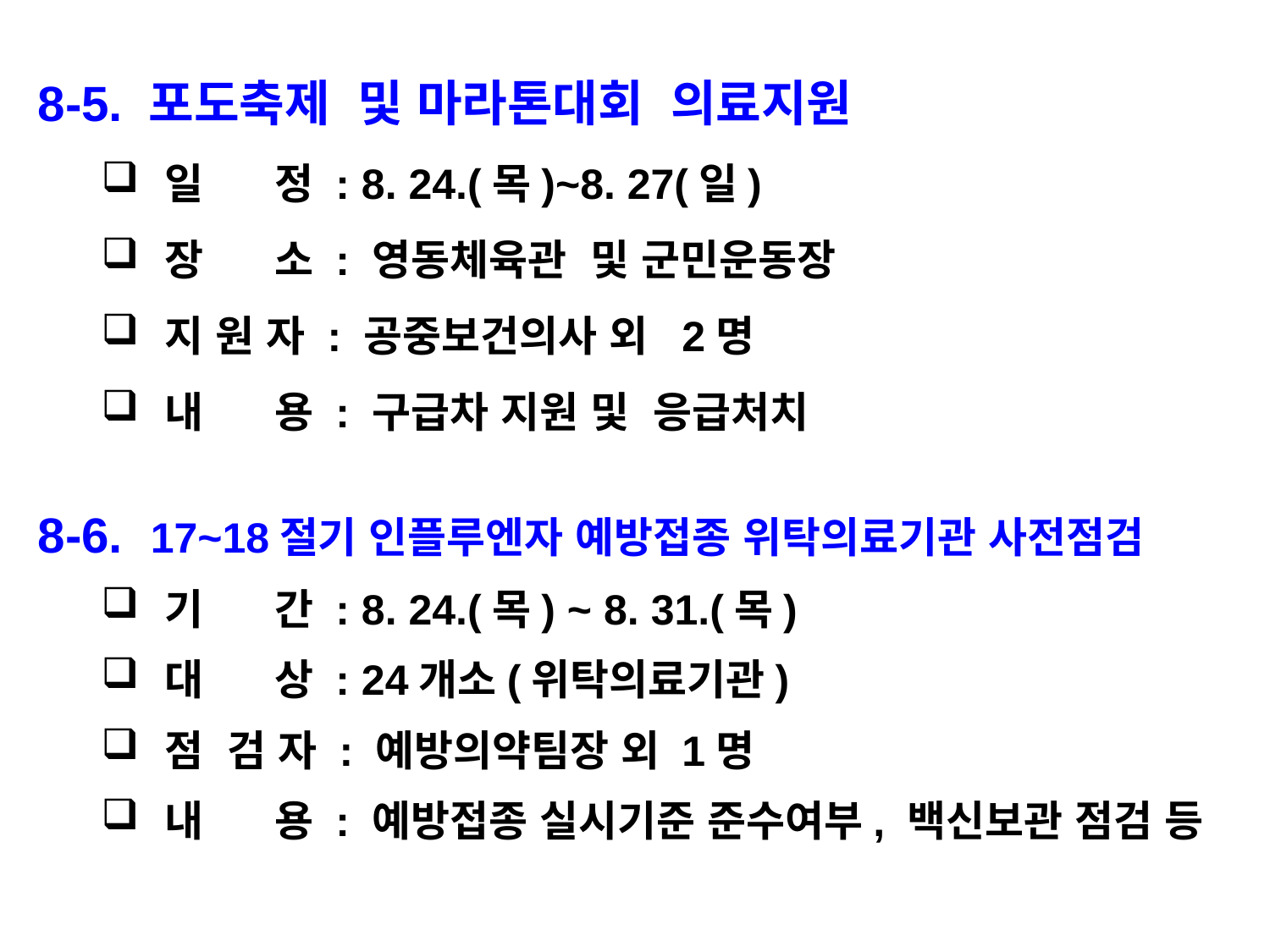

8-5. 포도축제  및 마라톤대회  의료지원
일      정 : 8. 24.(목)~8. 27(일)
장      소 : 영동체육관  및 군민운동장
지 원 자 : 공중보건의사 외  2명
내      용 : 구급차 지원 및  응급처치

8-6.  17~18절기 인플루엔자 예방접종 위탁의료기관 사전점검
기      간 : 8. 24.(목) ~ 8. 31.(목)
대      상 : 24개소(위탁의료기관)
점  검 자 : 예방의약팀장 외 1명
내      용 : 예방접종 실시기준 준수여부, 백신보관 점검 등